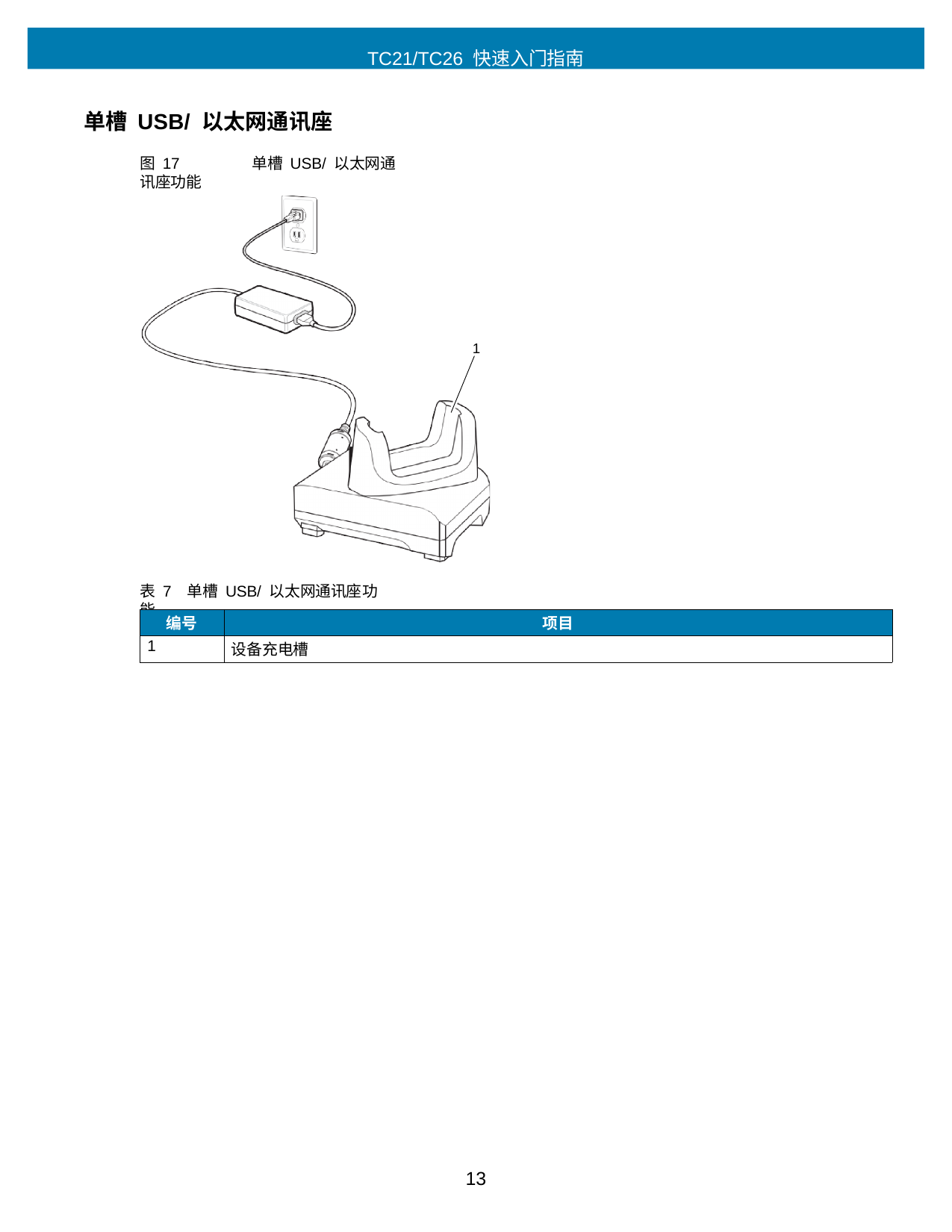

TC21/TC26 快速入门指南
单槽 USB/ 以太网通讯座

图 17	单槽 USB/ 以太网通讯座功能

1

表 7	单槽 USB/ 以太网通讯座功能
| 编号 | 项目 |
| --- | --- |
| 1 | 设备充电槽 |
13